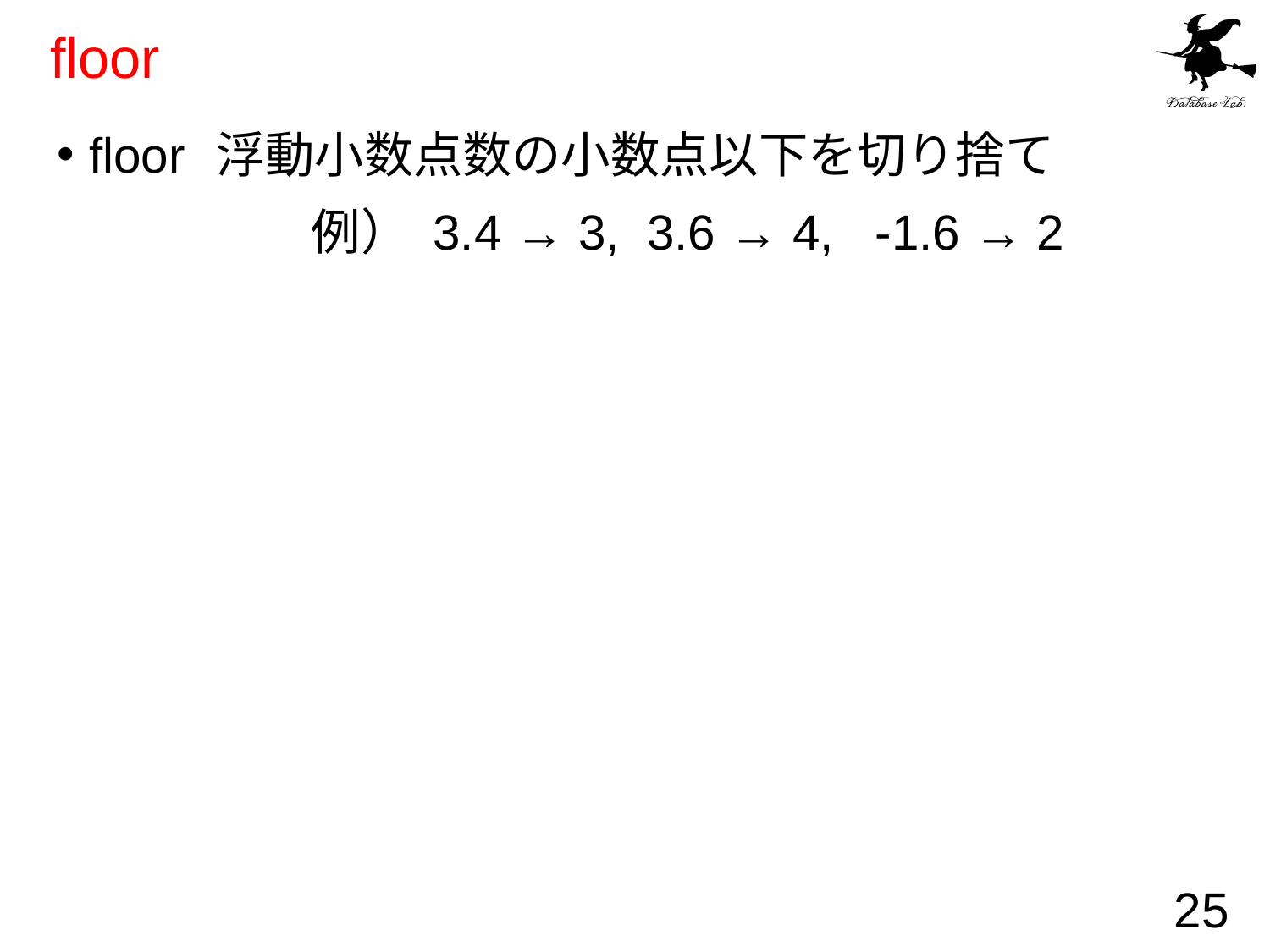

# floor
floor	浮動小数点数の小数点以下を切り捨て
		例） 3.4 → 3,  3.6 → 4,   -1.6 → 2

25